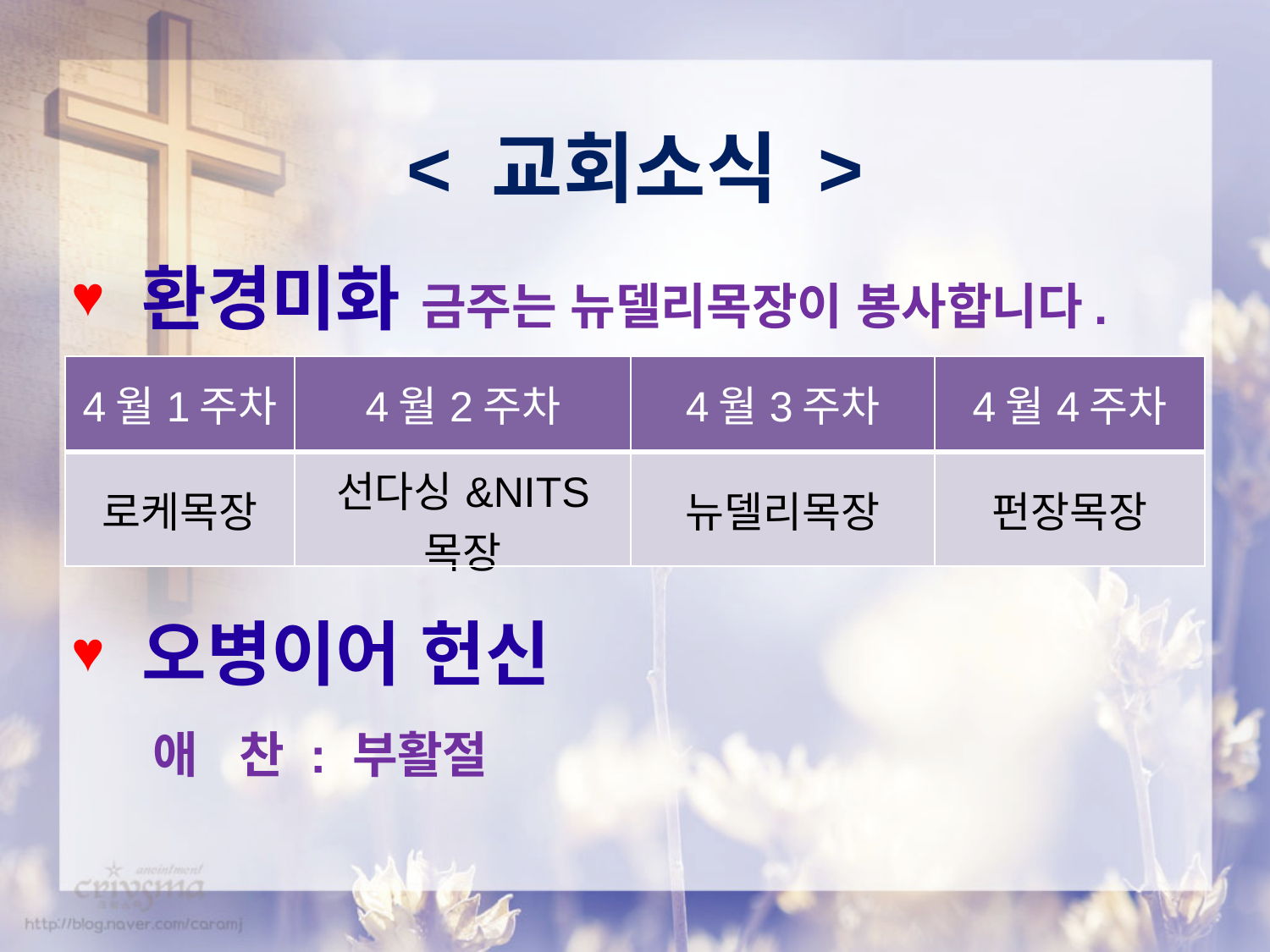

< 교회소식 >
 환경미화 금주는 뉴델리목장이 봉사합니다.

 오병이어 헌신
     애   찬 : 부활절
| 4월1주차 | 4월2주차 | 4월3주차 | 4월4주차 |
| --- | --- | --- | --- |
| 로케목장 | 선다싱&NITS 목장 | 뉴델리목장 | 펀장목장 |